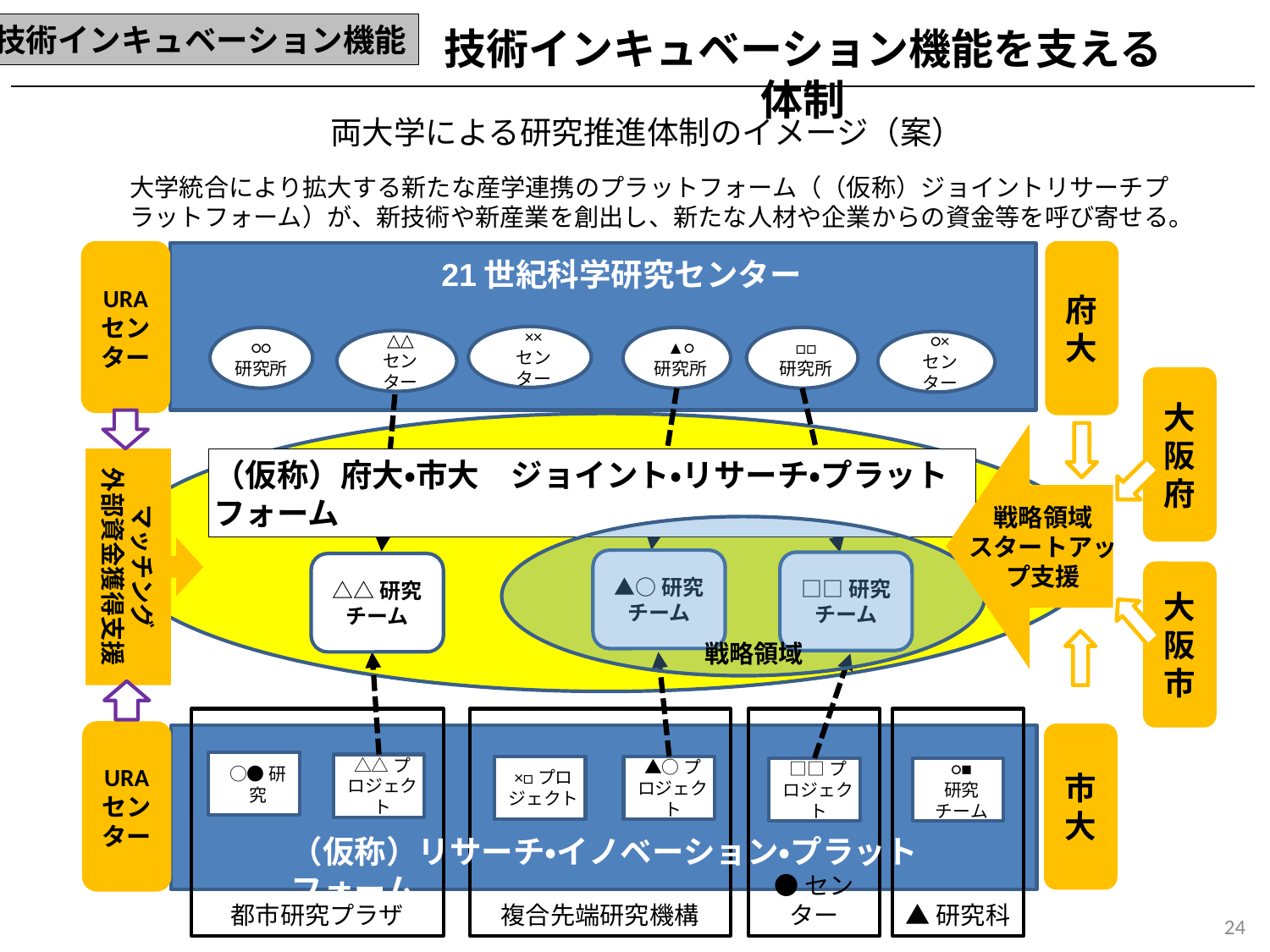

技術インキュベーション機能
技術インキュベーション機能を支える体制
両大学による研究推進体制のイメージ（案）
大学統合により拡大する新たな産学連携のプラットフォーム（（仮称）ジョイントリサーチプラットフォーム）が、新技術や新産業を創出し、新たな人材や企業からの資金等を呼び寄せる。
URA
センター
府大

××
センター
▲○
研究所
□□
研究所
○○
研究所
△△
センター
○×
センター
21世紀科学研究センター
大阪府

戦略領域
スタートアップ支援
マッチング
外部資金獲得支援
（仮称）府大・市大　ジョイント・リサーチ・プラットフォーム

▲○研究チーム
□□研究チーム
△△研究チーム
大阪市

戦略領域

都市研究プラザ
複合先端研究機構
●センター
▲研究科
URA
センター
市大

○●研究
△△プロジェクト
×□プロジェクト
▲○プロジェクト
□□プロジェクト
○■
研究
チーム
（仮称）リサーチ・イノベーション・プラットフォーム
24